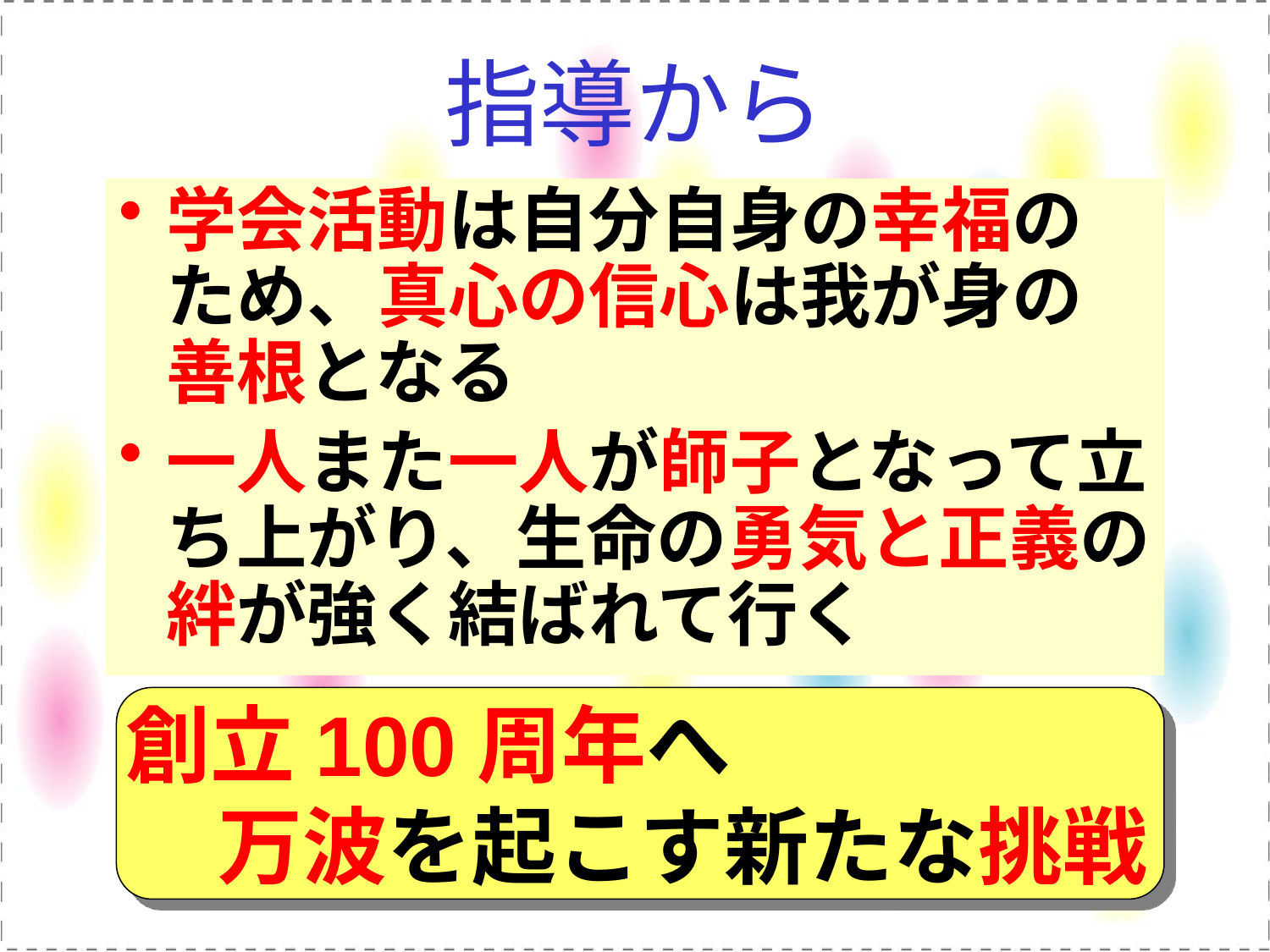

# 指導から
学会活動は自分自身の幸福のため、真心の信心は我が身の善根となる
一人また一人が師子となって立ち上がり、生命の勇気と正義の絆が強く結ばれて行く
創立100周年へ
　万波を起こす新たな挑戦